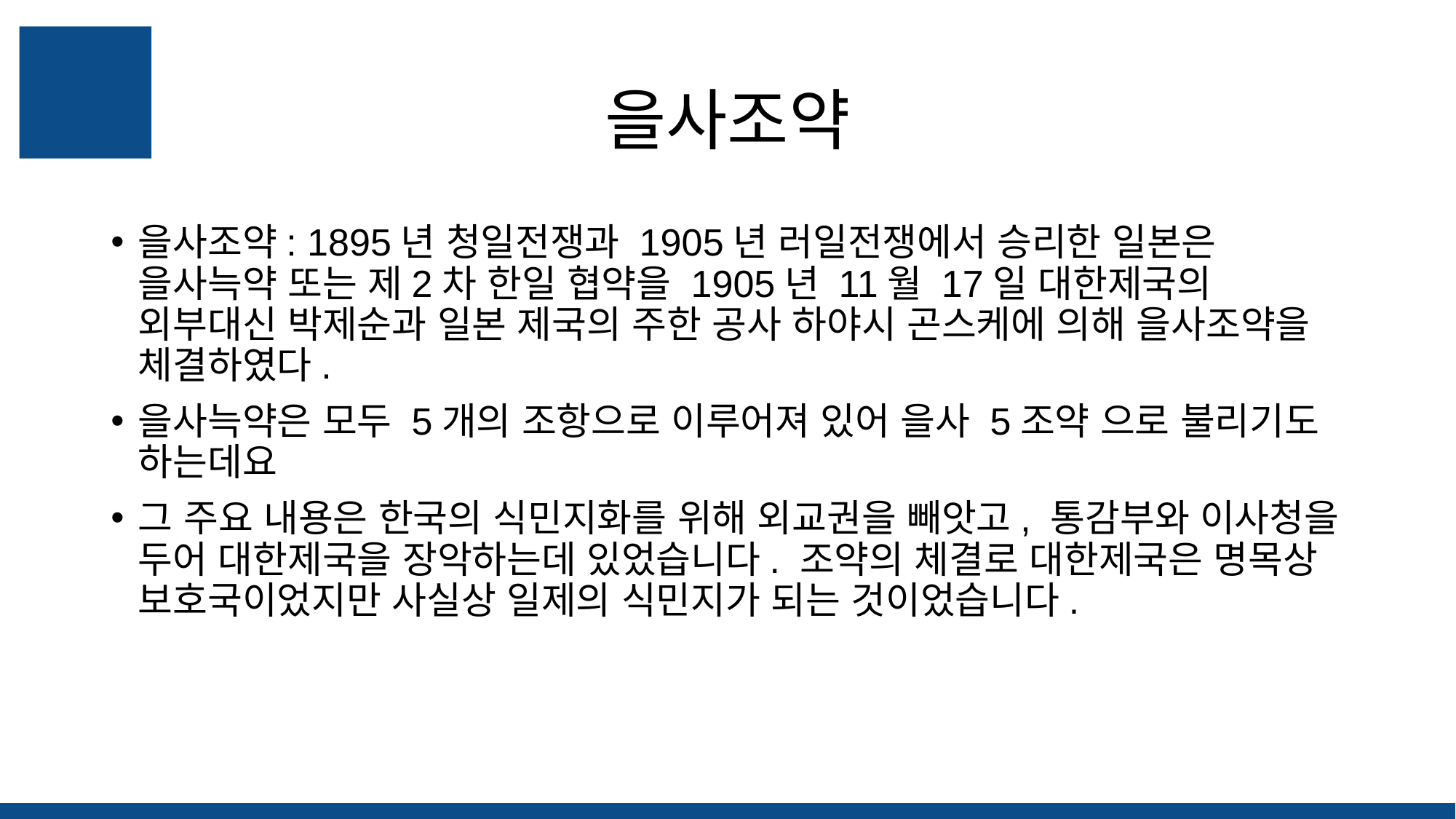

# 을사조약

을사조약: 1895년 청일전쟁과 1905년 러일전쟁에서 승리한 일본은 을사늑약 또는 제2차 한일 협약을 1905년 11월 17일 대한제국의 외부대신 박제순과 일본 제국의 주한 공사 하야시 곤스케에 의해 을사조약을 체결하였다.
을사늑약은 모두 5개의 조항으로 이루어져 있어 을사 5조약 으로 불리기도 하는데요
그 주요 내용은 한국의 식민지화를 위해 외교권을 빼앗고, 통감부와 이사청을 두어 대한제국을 장악하는데 있었습니다. 조약의 체결로 대한제국은 명목상 보호국이었지만 사실상 일제의 식민지가 되는 것이었습니다.